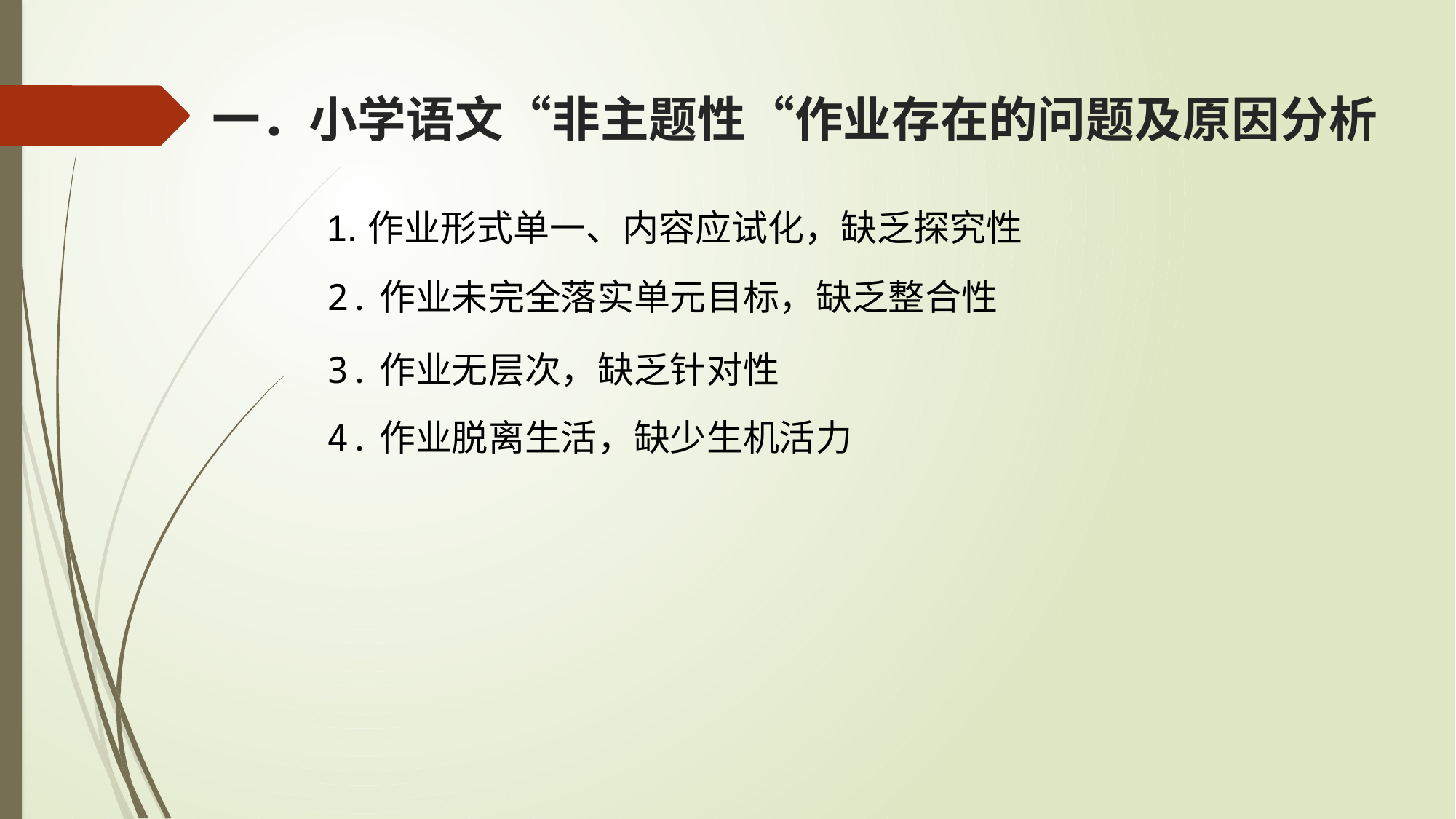

# 一．小学语文“非主题性“作业存在的问题及原因分析
作业形式单一、内容应试化，缺乏探究性
2.作业未完全落实单元目标，缺乏整合性
3.作业无层次，缺乏针对性
4.作业脱离生活，缺少生机活力